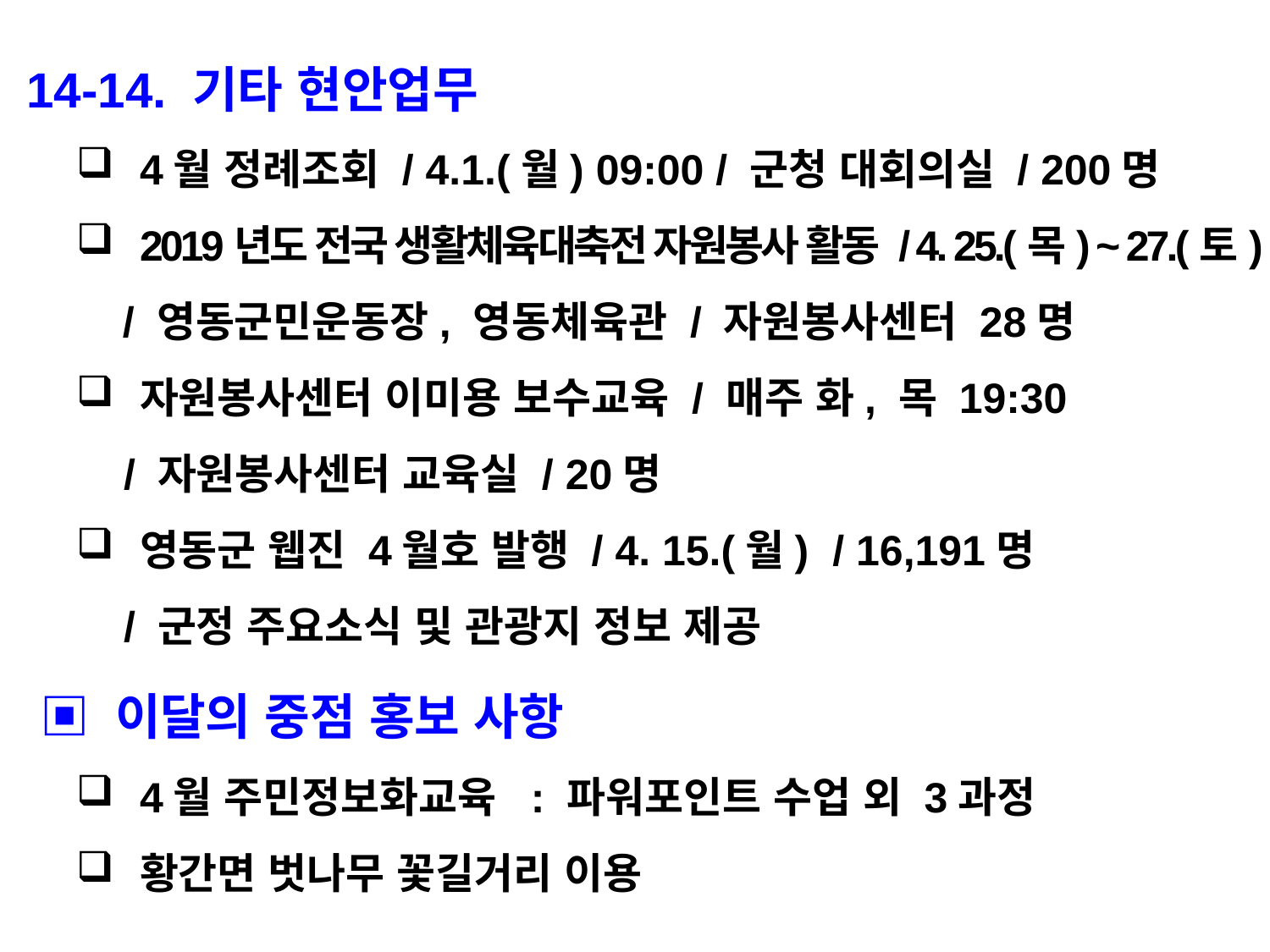

14-14. 기타 현안업무
4월 정례조회 / 4.1.(월) 09:00 / 군청 대회의실 / 200명
2019년도 전국 생활체육대축전 자원봉사 활동 / 4. 25.(목) ~ 27.(토)
     / 영동군민운동장, 영동체육관 / 자원봉사센터 28명
자원봉사센터 이미용 보수교육 / 매주 화, 목 19:30
    / 자원봉사센터 교육실 / 20명
영동군 웹진 4월호 발행 / 4. 15.(월)  / 16,191명
    / 군정 주요소식 및 관광지 정보 제공

  ▣ 이달의 중점 홍보 사항
4월 주민정보화교육  : 파워포인트 수업 외 3과정
황간면 벗나무 꽃길거리 이용